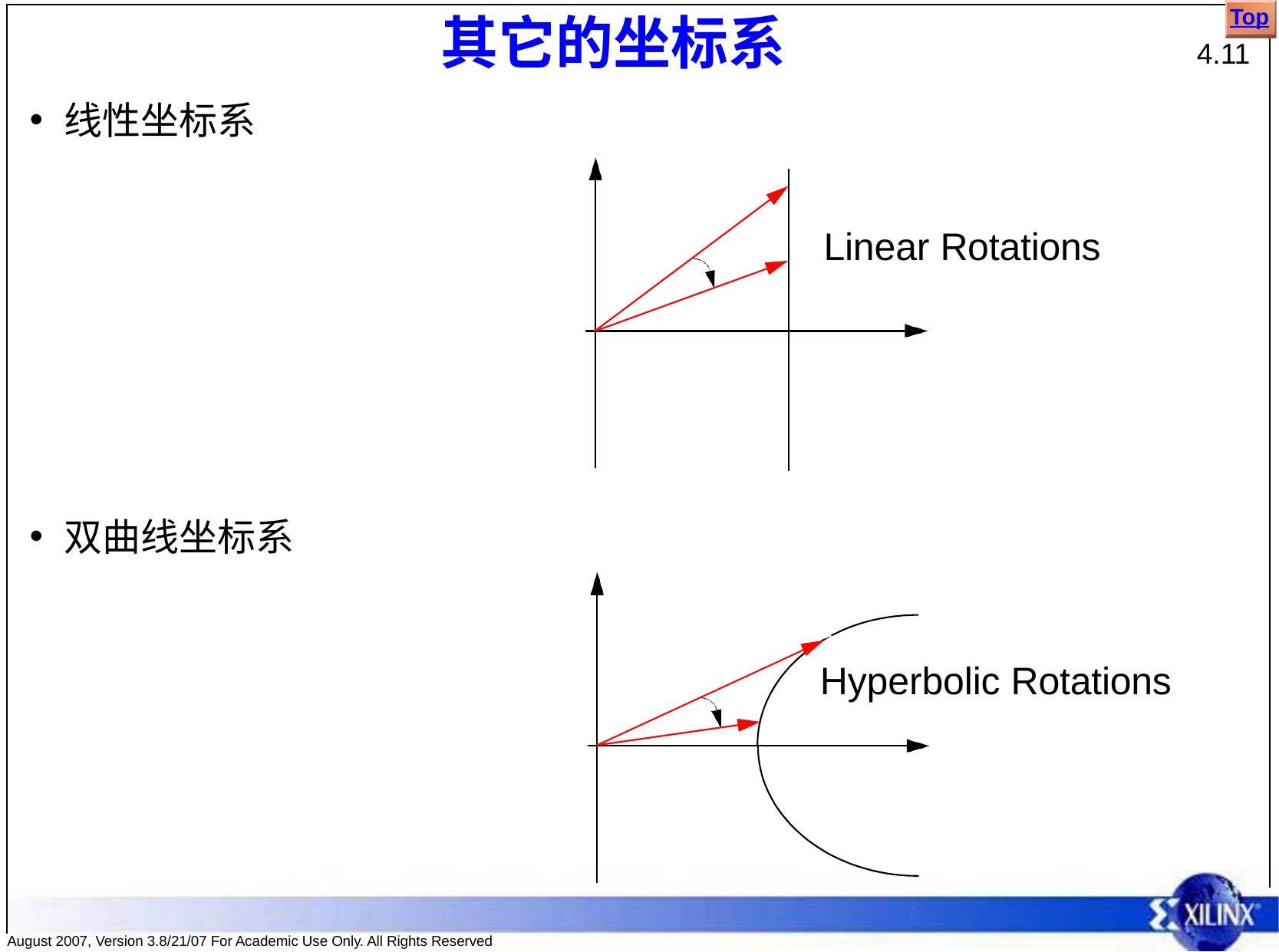

Top
# 其它的坐标系
4.11
线性坐标系

Linear Rotations

双曲线坐标系

Hyperbolic Rotations

August 2007, Version 3.8/21/07 For Academic Use Only. All Rights Reserved